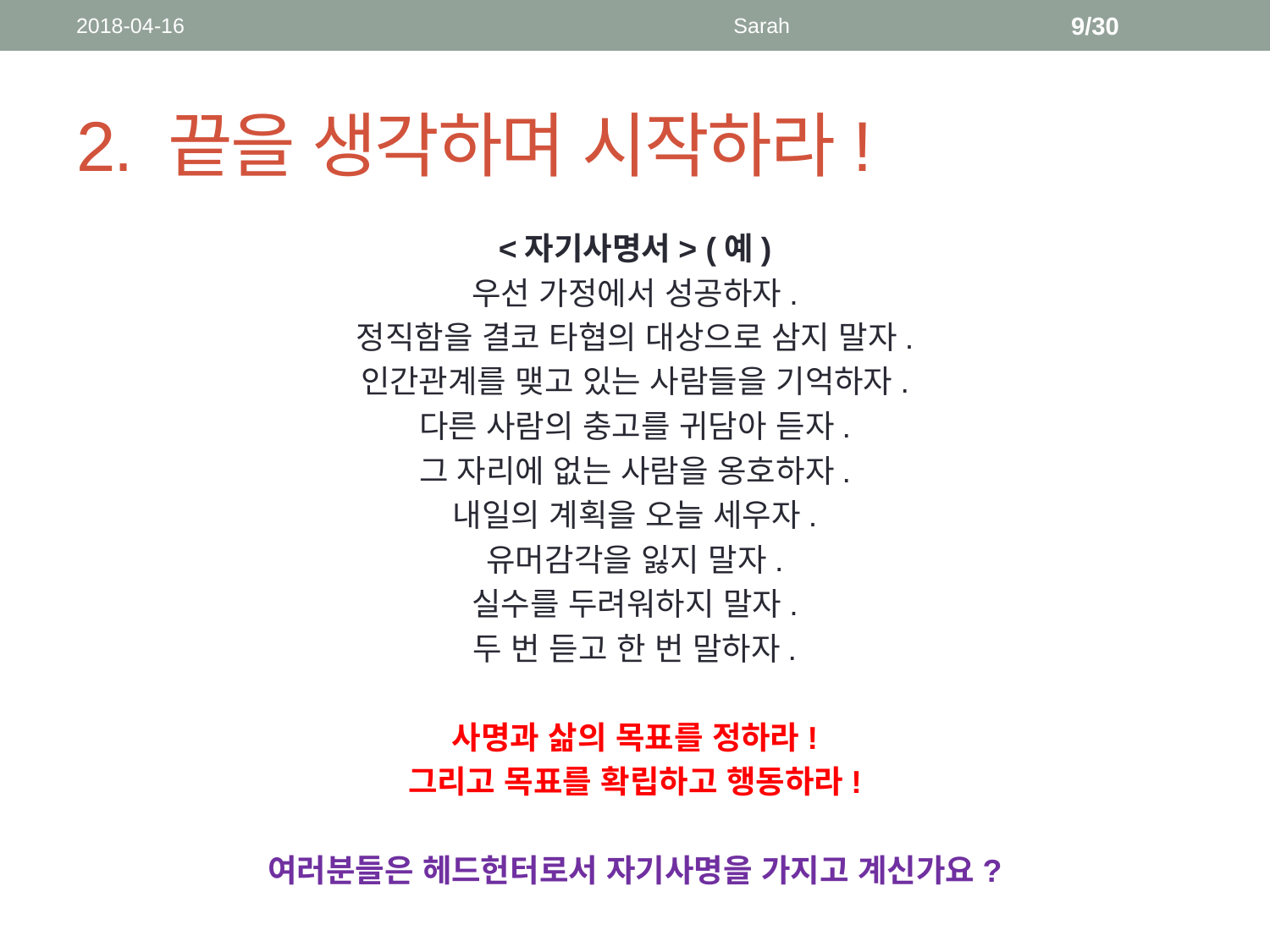

2018-04-16
Sarah
9/30
# 2. 끝을 생각하며 시작하라!
<자기사명서> (예)
우선 가정에서 성공하자.
정직함을 결코 타협의 대상으로 삼지 말자.
인간관계를 맺고 있는 사람들을 기억하자.
다른 사람의 충고를 귀담아 듣자.
그 자리에 없는 사람을 옹호하자.
내일의 계획을 오늘 세우자.
유머감각을 잃지 말자.
실수를 두려워하지 말자.
두 번 듣고 한 번 말하자.

사명과 삶의 목표를 정하라!
그리고 목표를 확립하고 행동하라!

여러분들은 헤드헌터로서 자기사명을 가지고 계신가요?